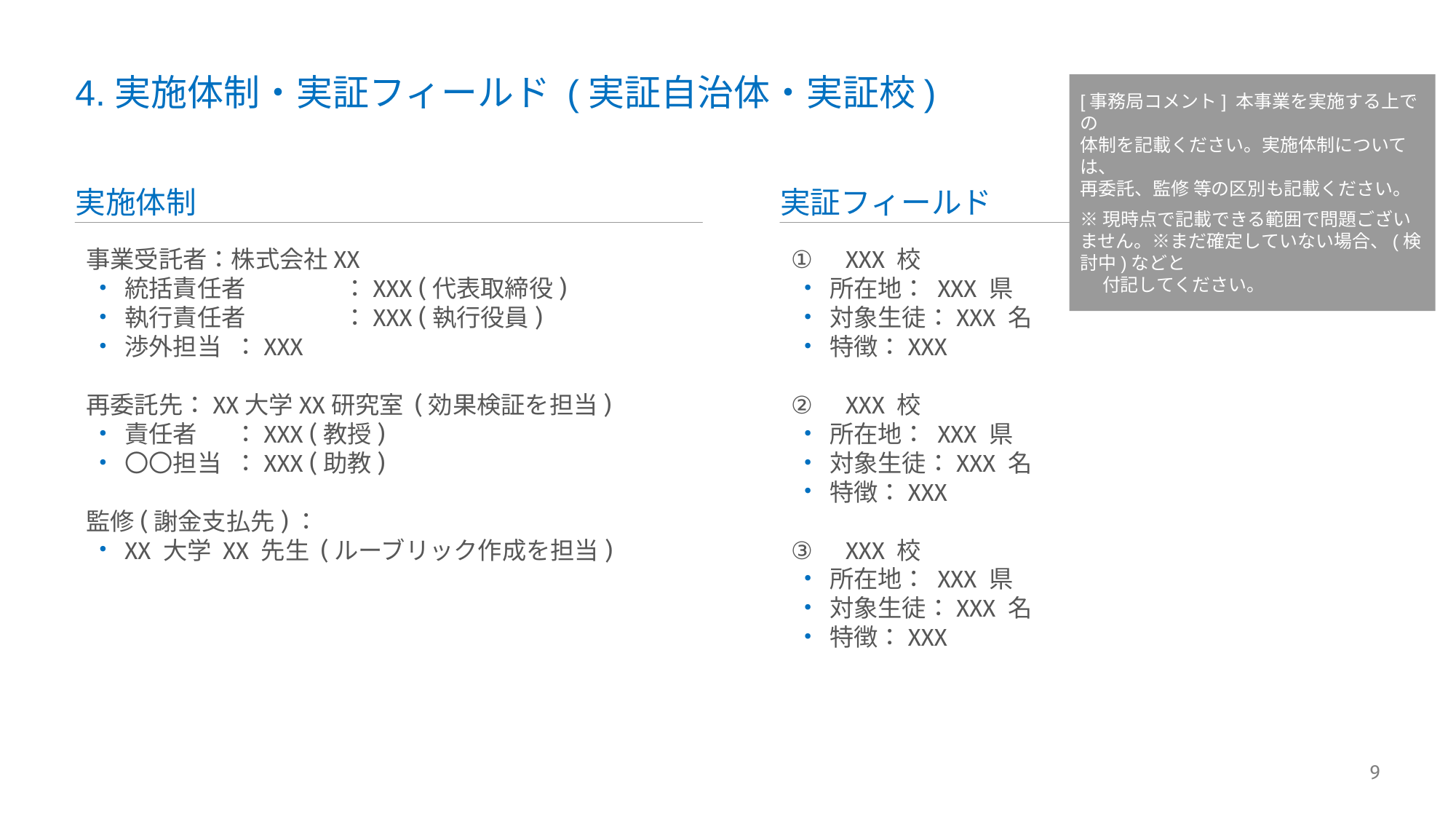

# 4.実施体制・実証フィールド (実証自治体・実証校)
[事務局コメント] 本事業を実施する上での
体制を記載ください。実施体制については、
再委託、監修 等の区別も記載ください。
※現時点で記載できる範囲で問題ございません。※まだ確定していない場合、(検討中)などと
　 付記してください。
実施体制
実証フィールド
事業受託者：株式会社XX
統括責任者	：XXX (代表取締役)
執行責任者	：XXX (執行役員)
渉外担当	：XXX

再委託先：XX大学XX研究室 (効果検証を担当)
責任者	：XXX (教授)
〇〇担当	：XXX (助教)

監修(謝金支払先)：
XX 大学 XX 先生 (ルーブリック作成を担当)

XXX 校
所在地： XXX 県
対象生徒：XXX 名
特徴：XXX

XXX 校
所在地： XXX 県
対象生徒：XXX 名
特徴：XXX

XXX 校
所在地： XXX 県
対象生徒：XXX 名
特徴：XXX